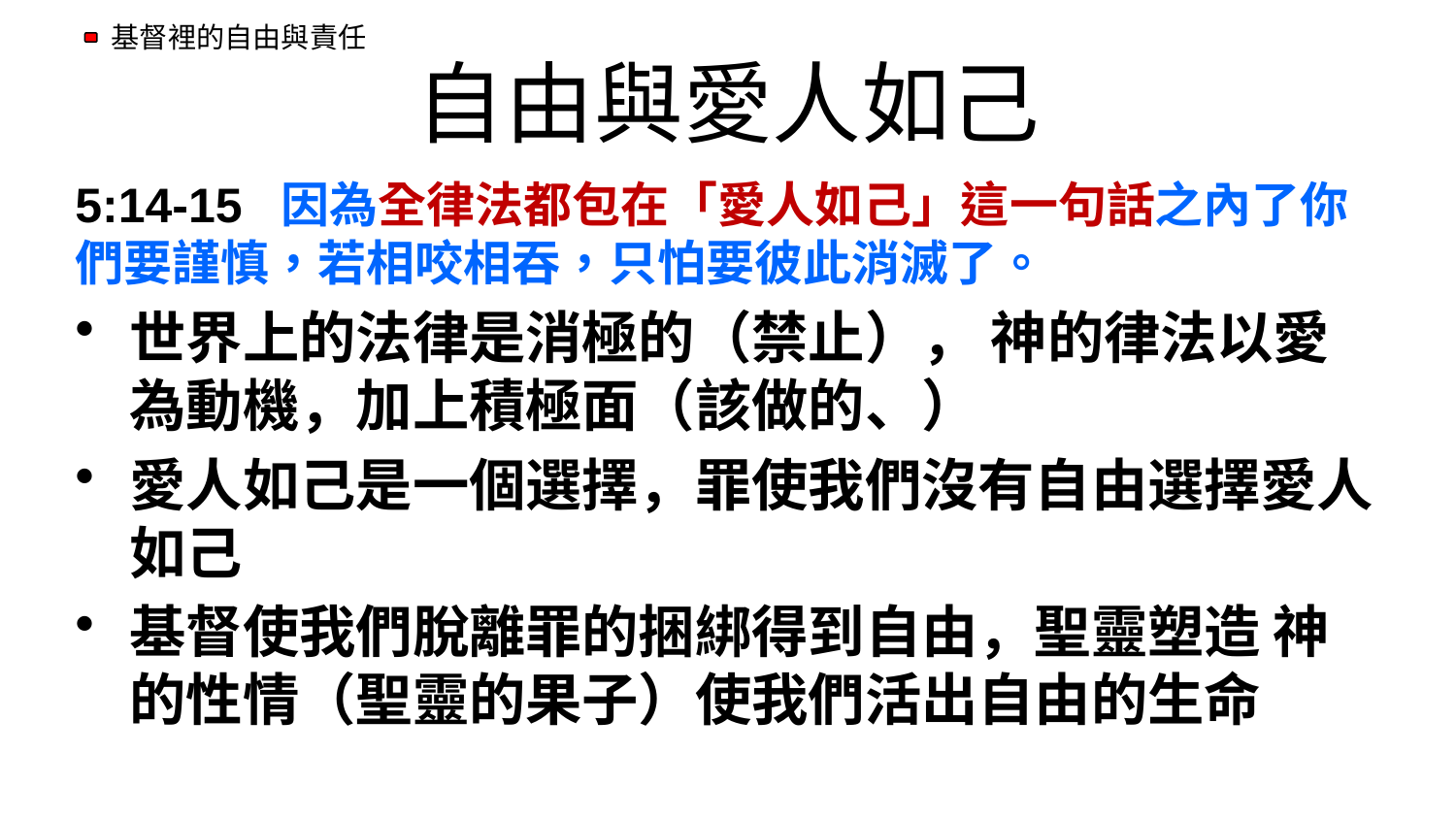

# 自由與愛人如己
5:14-15  因為全律法都包在「愛人如己」這一句話之內了你們要謹慎，若相咬相吞，只怕要彼此消滅了。
世界上的法律是消極的（禁止）， 神的律法以愛為動機，加上積極面（該做的、）
愛人如己是一個選擇，罪使我們沒有自由選擇愛人如己
基督使我們脫離罪的捆綁得到自由，聖靈塑造 神的性情（聖靈的果子）使我們活出自由的生命